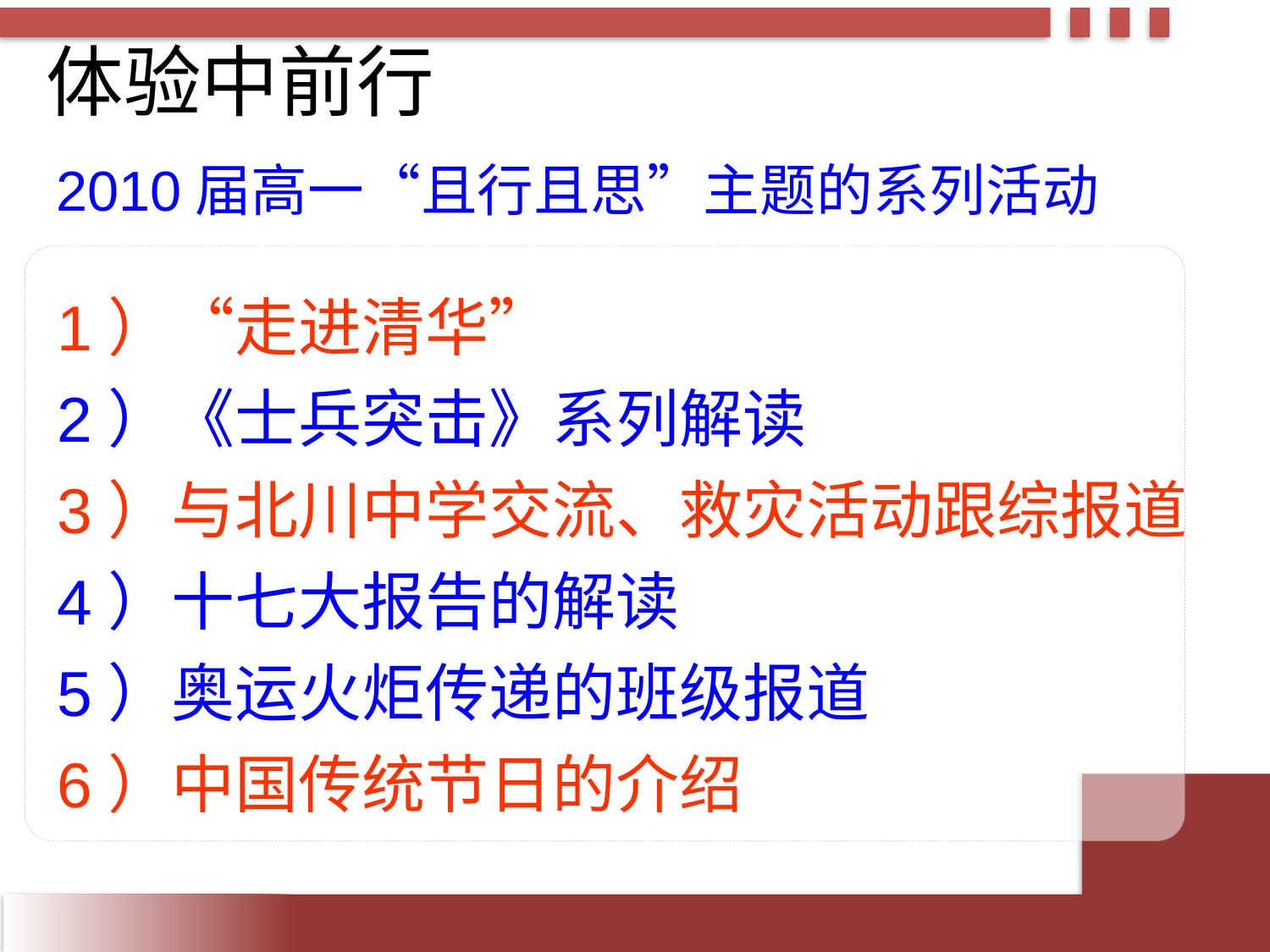

# 体验中前行
2010届高一“且行且思”主题的系列活动

1）“走进清华”
2）《士兵突击》系列解读
3）与北川中学交流、救灾活动跟综报道
4）十七大报告的解读
5）奥运火炬传递的班级报道
6）中国传统节日的介绍